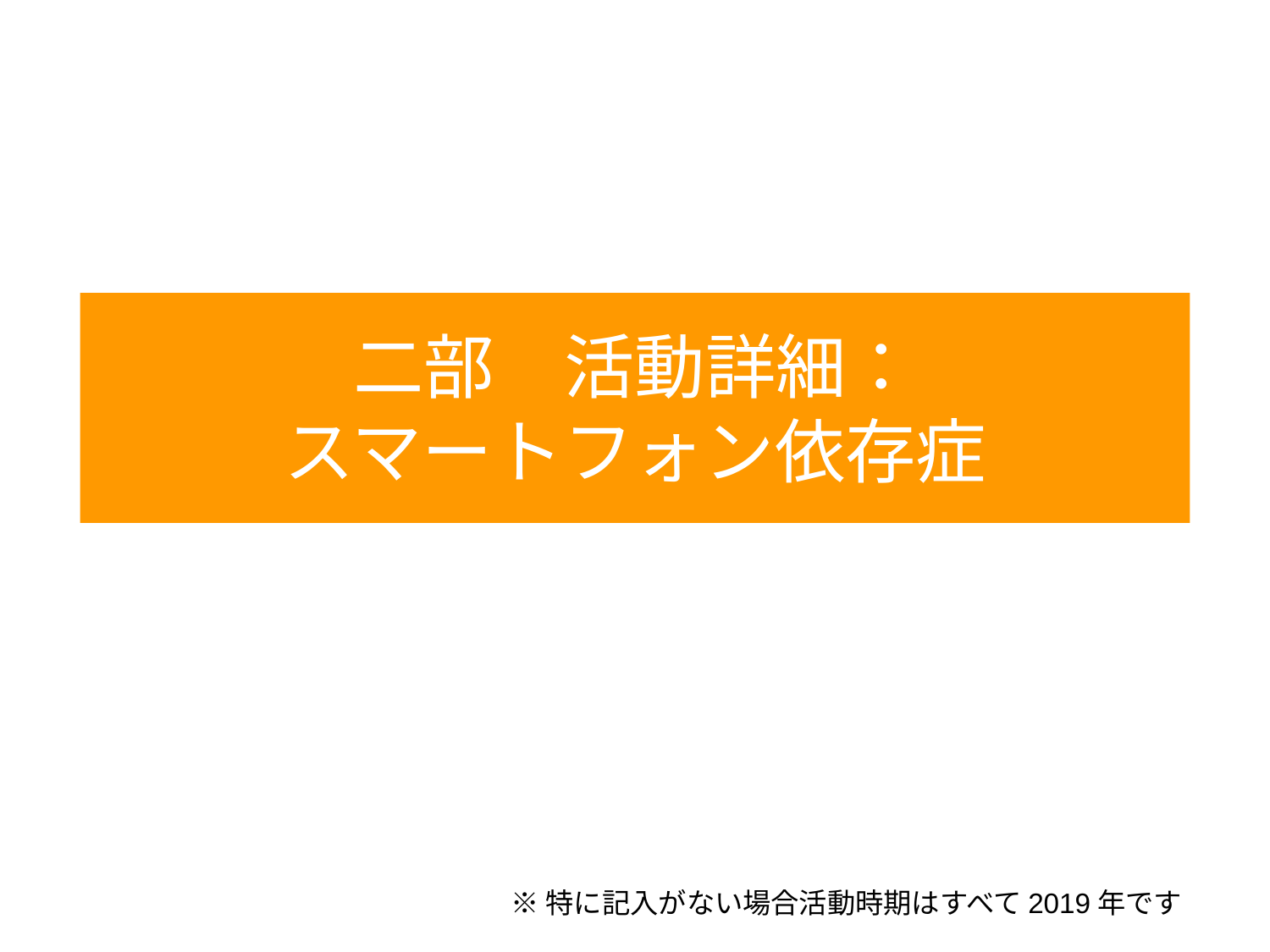

1

二部　活動詳細：
スマートフォン依存症
※特に記入がない場合活動時期はすべて2019年です